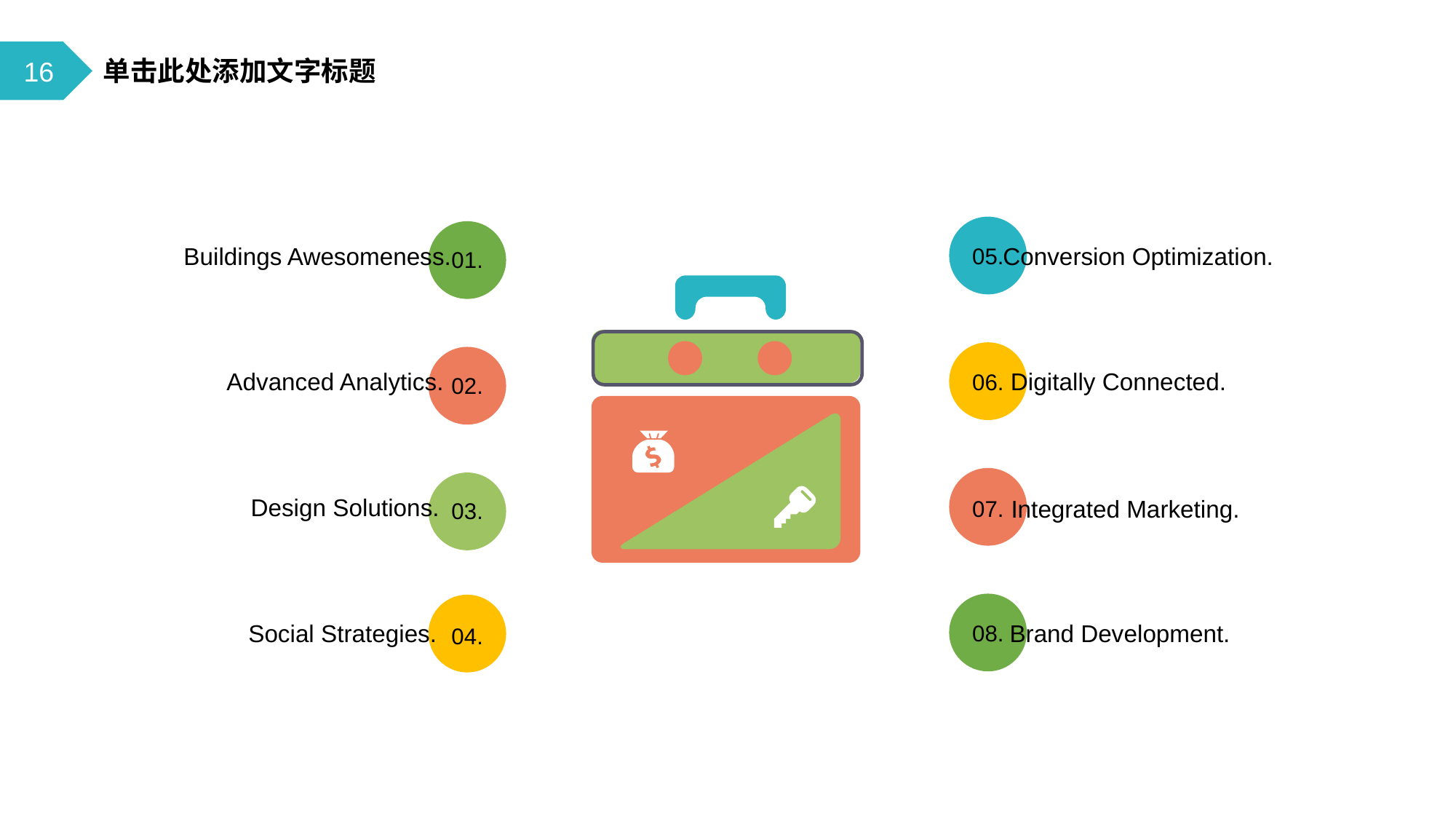

16
单击此处添加文字标题

Buildings Awesomeness.
Conversion Optimization.
05.
01.

Advanced Analytics.
Digitally Connected.
06.
02.

Design Solutions.
Integrated Marketing.
07.
03.

Social Strategies.
Brand Development.
08.
04.